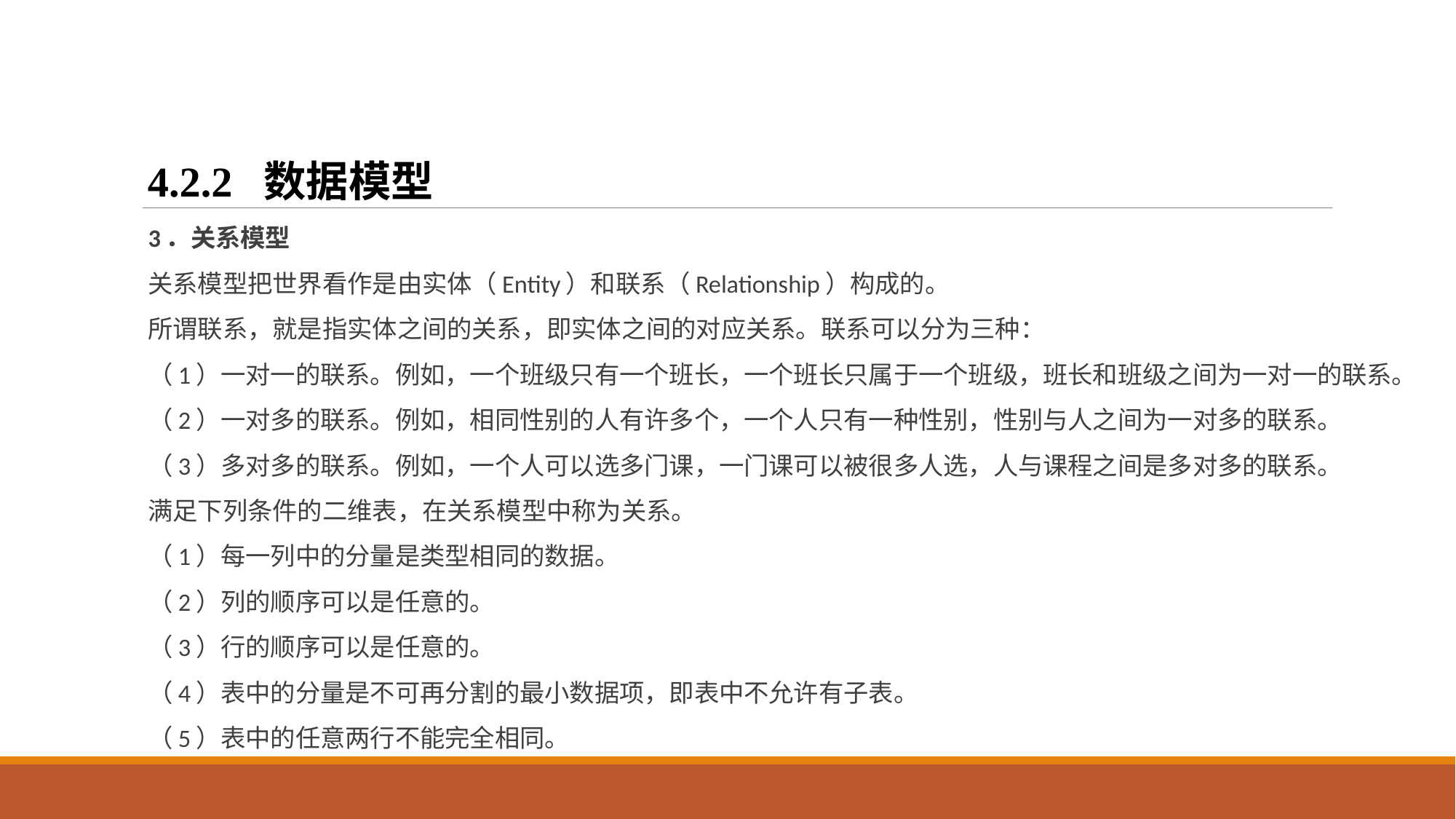

4.2.2  数据模型
3．关系模型
关系模型把世界看作是由实体（Entity）和联系（Relationship）构成的。
所谓联系，就是指实体之间的关系，即实体之间的对应关系。联系可以分为三种：
（1）一对一的联系。例如，一个班级只有一个班长，一个班长只属于一个班级，班长和班级之间为一对一的联系。
（2）一对多的联系。例如，相同性别的人有许多个，一个人只有一种性别，性别与人之间为一对多的联系。
（3）多对多的联系。例如，一个人可以选多门课，一门课可以被很多人选，人与课程之间是多对多的联系。
满足下列条件的二维表，在关系模型中称为关系。
（1）每一列中的分量是类型相同的数据。
（2）列的顺序可以是任意的。
（3）行的顺序可以是任意的。
（4）表中的分量是不可再分割的最小数据项，即表中不允许有子表。
（5）表中的任意两行不能完全相同。